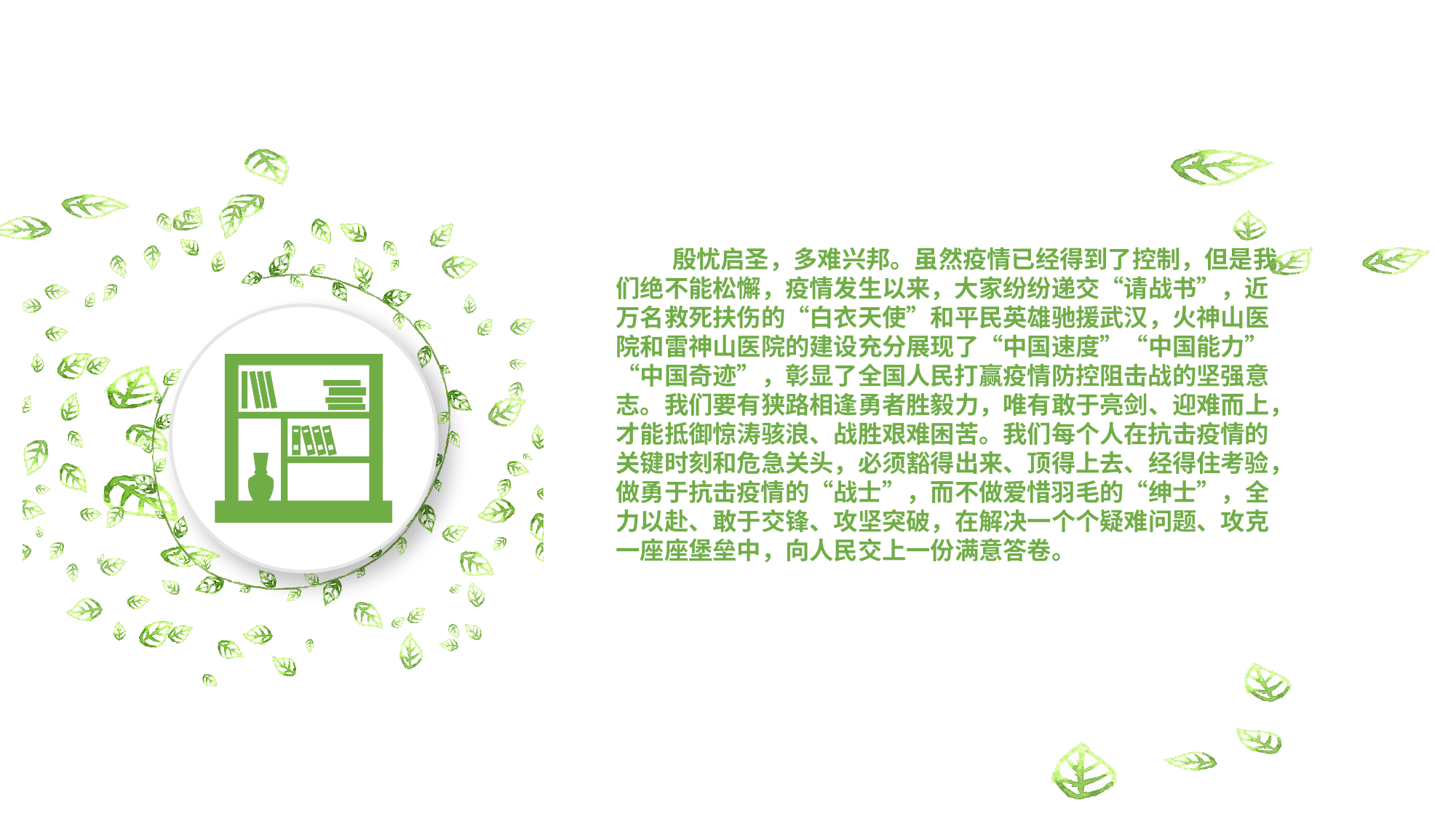

殷忧启圣，多难兴邦。虽然疫情已经得到了控制，但是我们绝不能松懈，疫情发生以来，大家纷纷递交“请战书”，近万名救死扶伤的“白衣天使”和平民英雄驰援武汉，火神山医院和雷神山医院的建设充分展现了“中国速度”“中国能力”“中国奇迹”，彰显了全国人民打赢疫情防控阻击战的坚强意志。我们要有狭路相逢勇者胜毅力，唯有敢于亮剑、迎难而上，才能抵御惊涛骇浪、战胜艰难困苦。我们每个人在抗击疫情的关键时刻和危急关头，必须豁得出来、顶得上去、经得住考验，做勇于抗击疫情的“战士”，而不做爱惜羽毛的“绅士”，全力以赴、敢于交锋、攻坚突破，在解决一个个疑难问题、攻克一座座堡垒中，向人民交上一份满意答卷。